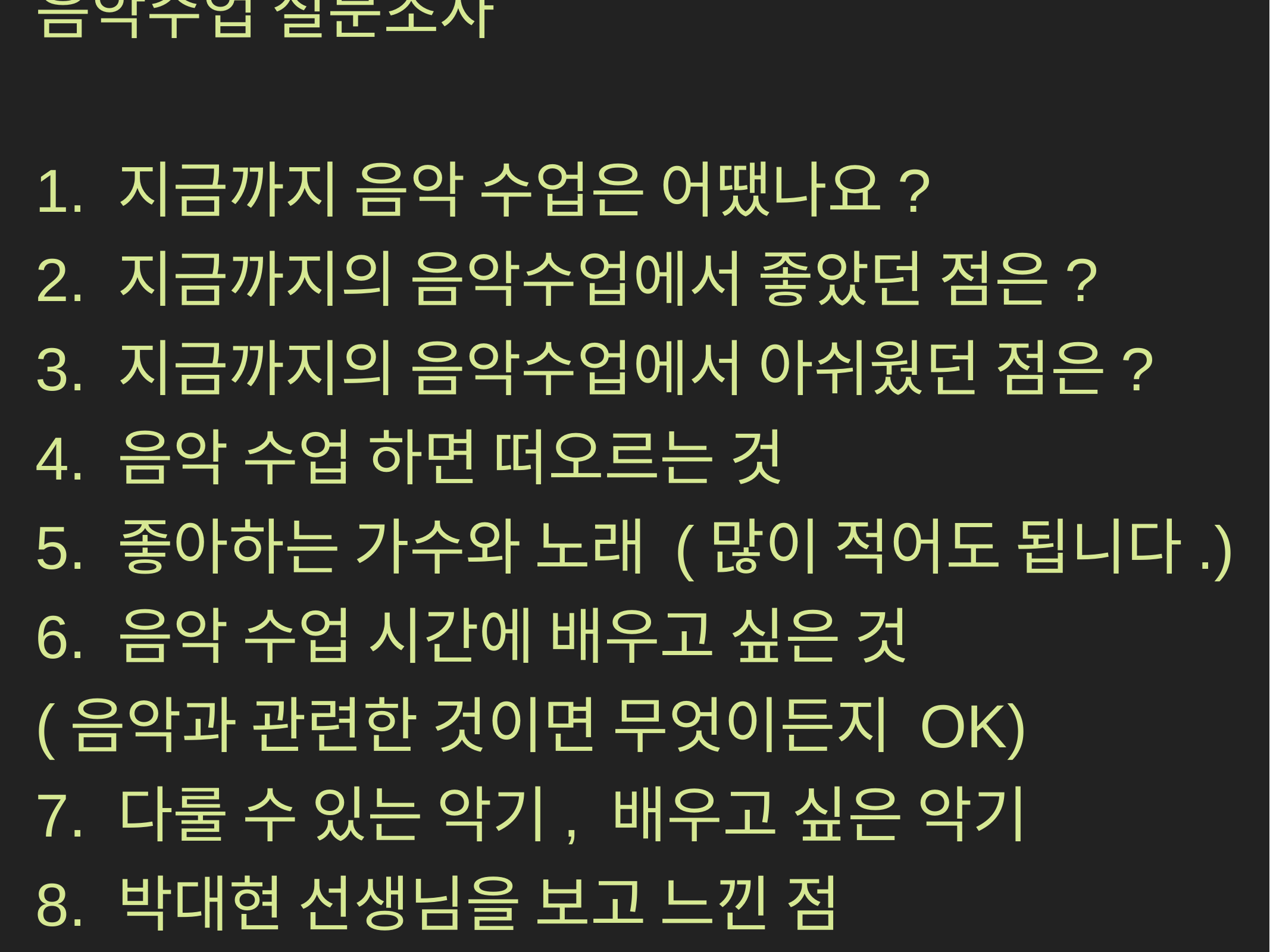

음악수업 설문조사

1. 지금까지 음악 수업은 어땠나요?
2. 지금까지의 음악수업에서 좋았던 점은?
3. 지금까지의 음악수업에서 아쉬웠던 점은?
4. 음악 수업 하면 떠오르는 것
5. 좋아하는 가수와 노래 (많이 적어도 됩니다.)
6. 음악 수업 시간에 배우고 싶은 것
(음악과 관련한 것이면 무엇이든지 OK)
7. 다룰 수 있는 악기, 배우고 싶은 악기
8. 박대현 선생님을 보고 느낀 점
10. 박대현 선생님에게 하고 싶은 말